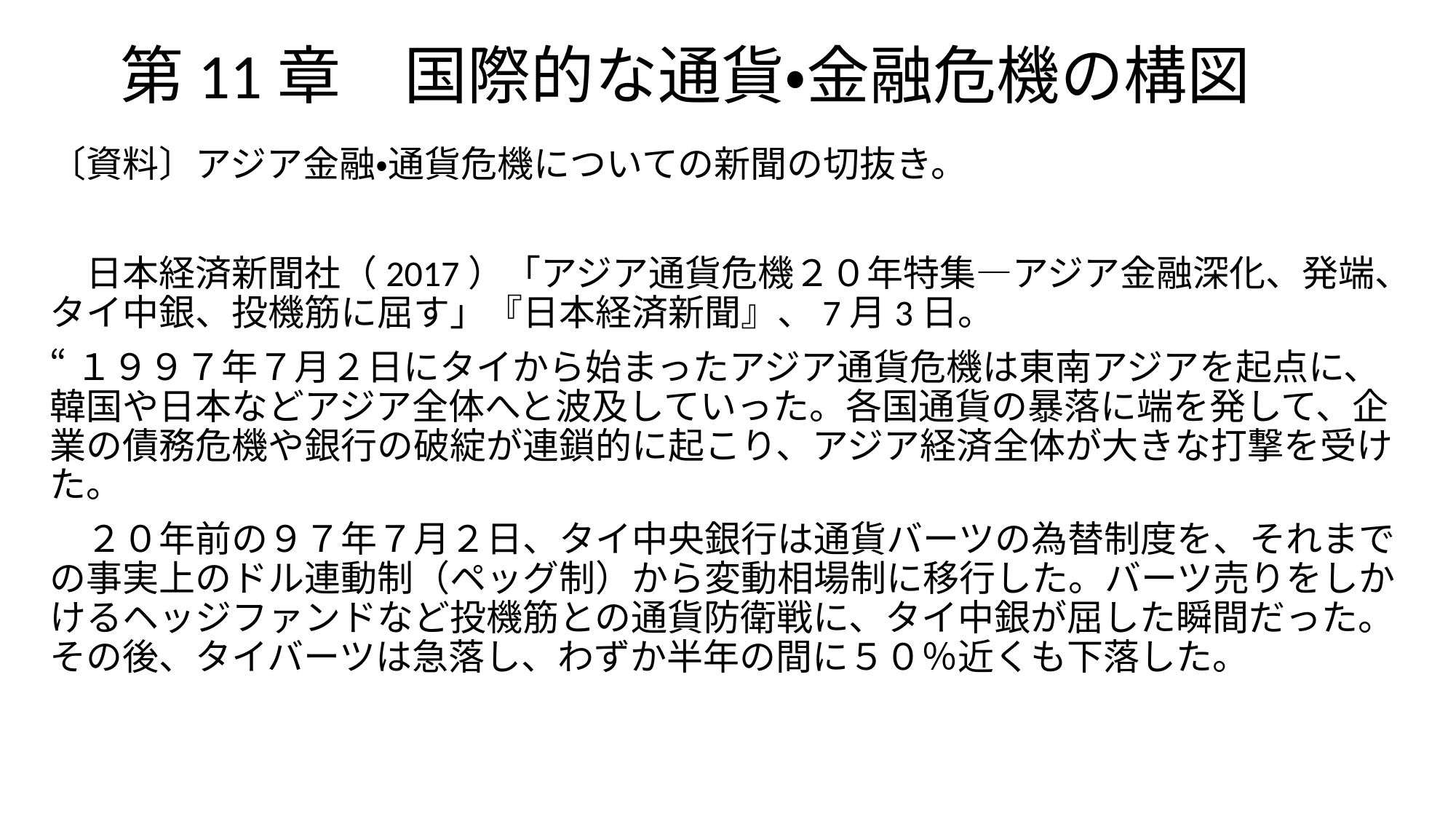

# 第11章　国際的な通貨・金融危機の構図
〔資料〕アジア金融・通貨危機についての新聞の切抜き。

　日本経済新聞社（2017）「アジア通貨危機２０年特集―アジア金融深化、発端、タイ中銀、投機筋に屈す」『日本経済新聞』、7月3日。
“１９９７年７月２日にタイから始まったアジア通貨危機は東南アジアを起点に、韓国や日本などアジア全体へと波及していった。各国通貨の暴落に端を発して、企業の債務危機や銀行の破綻が連鎖的に起こり、アジア経済全体が大きな打撃を受けた。
　２０年前の９７年７月２日、タイ中央銀行は通貨バーツの為替制度を、それまでの事実上のドル連動制（ペッグ制）から変動相場制に移行した。バーツ売りをしかけるヘッジファンドなど投機筋との通貨防衛戦に、タイ中銀が屈した瞬間だった。その後、タイバーツは急落し、わずか半年の間に５０％近くも下落した。